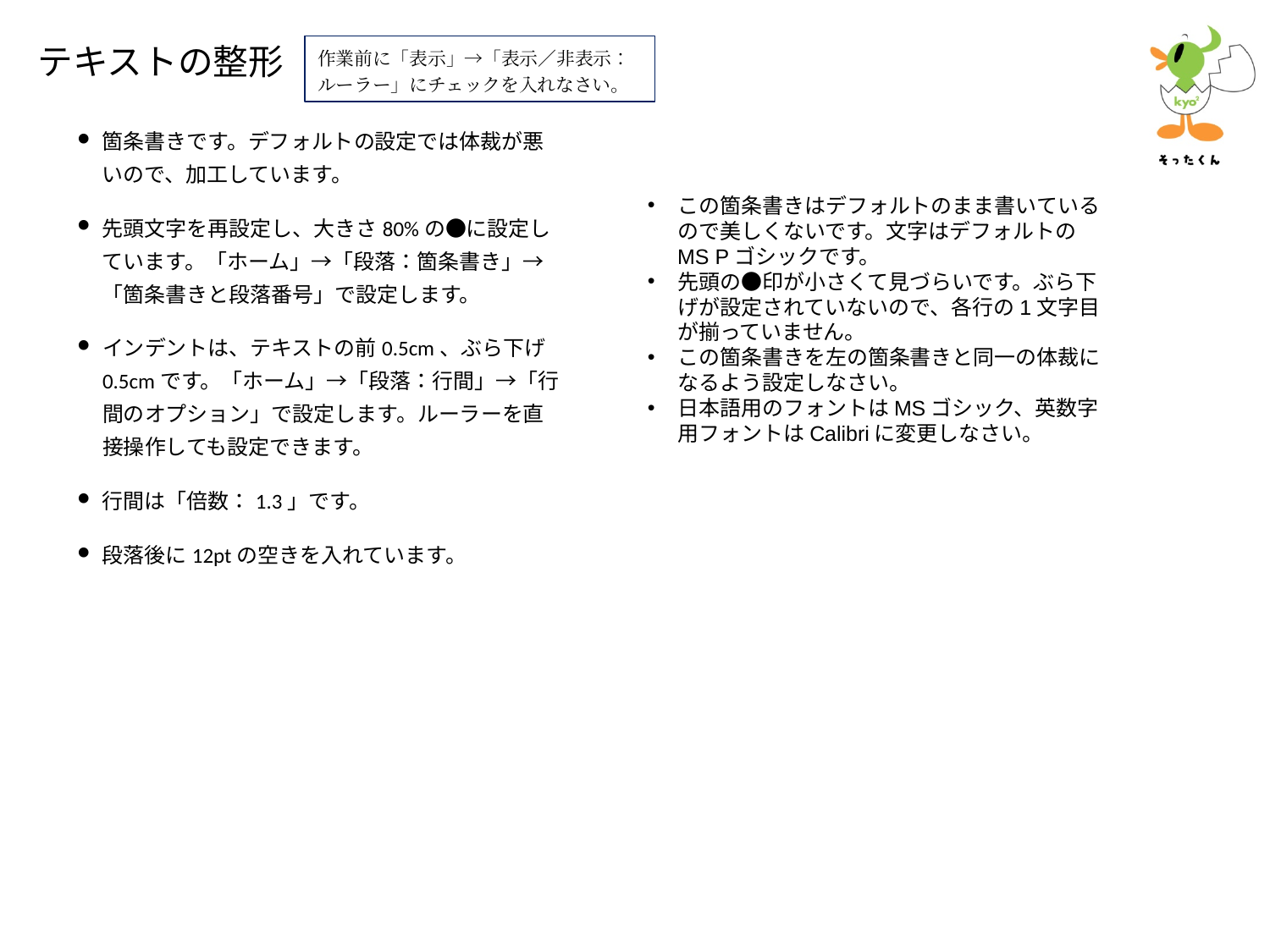

# テキストの整形
作業前に「表示」→「表示／非表示：ルーラー」にチェックを入れなさい。
箇条書きです。デフォルトの設定では体裁が悪いので、加工しています。
先頭文字を再設定し、大きさ80%の●に設定しています。「ホーム」→「段落：箇条書き」→「箇条書きと段落番号」で設定します。
インデントは、テキストの前0.5cm、ぶら下げ0.5cmです。「ホーム」→「段落：行間」→「行間のオプション」で設定します。ルーラーを直接操作しても設定できます。
行間は「倍数：1.3」です。
段落後に12ptの空きを入れています。
この箇条書きはデフォルトのまま書いているので美しくないです。文字はデフォルトのMS Pゴシックです。
先頭の●印が小さくて見づらいです。ぶら下げが設定されていないので、各行の1文字目が揃っていません。
この箇条書きを左の箇条書きと同一の体裁になるよう設定しなさい。
日本語用のフォントはMSゴシック、英数字用フォントはCalibriに変更しなさい。